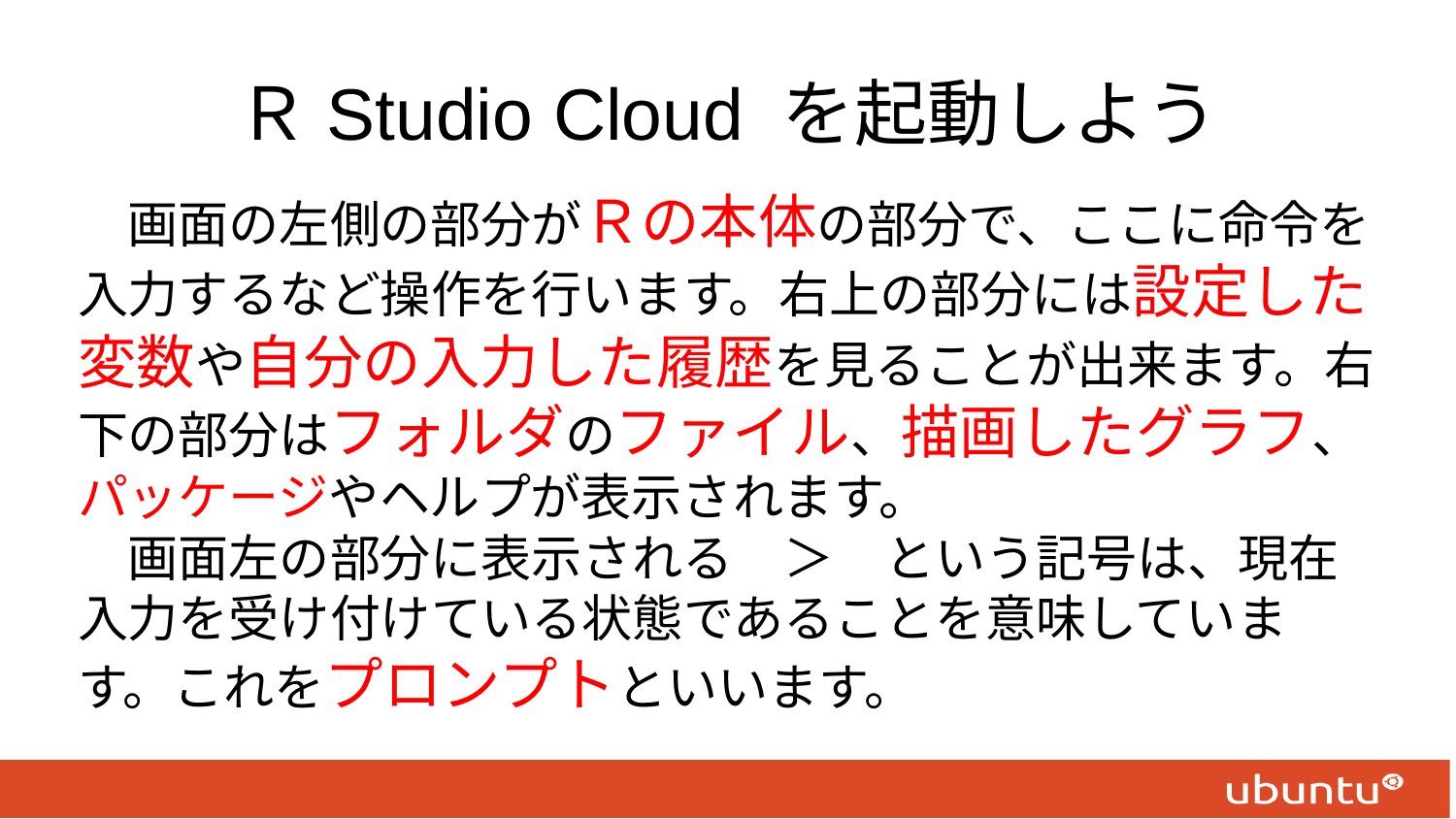

# ＲStudio Cloud を起動しよう
　画面の左側の部分がＲの本体の部分で、ここに命令を入力するなど操作を行います。右上の部分には設定した変数や自分の入力した履歴を見ることが出来ます。右下の部分はフォルダのファイル、描画したグラフ、パッケージやヘルプが表示されます。
　画面左の部分に表示される　＞　という記号は、現在入力を受け付けている状態であることを意味しています。これをプロンプトといいます。